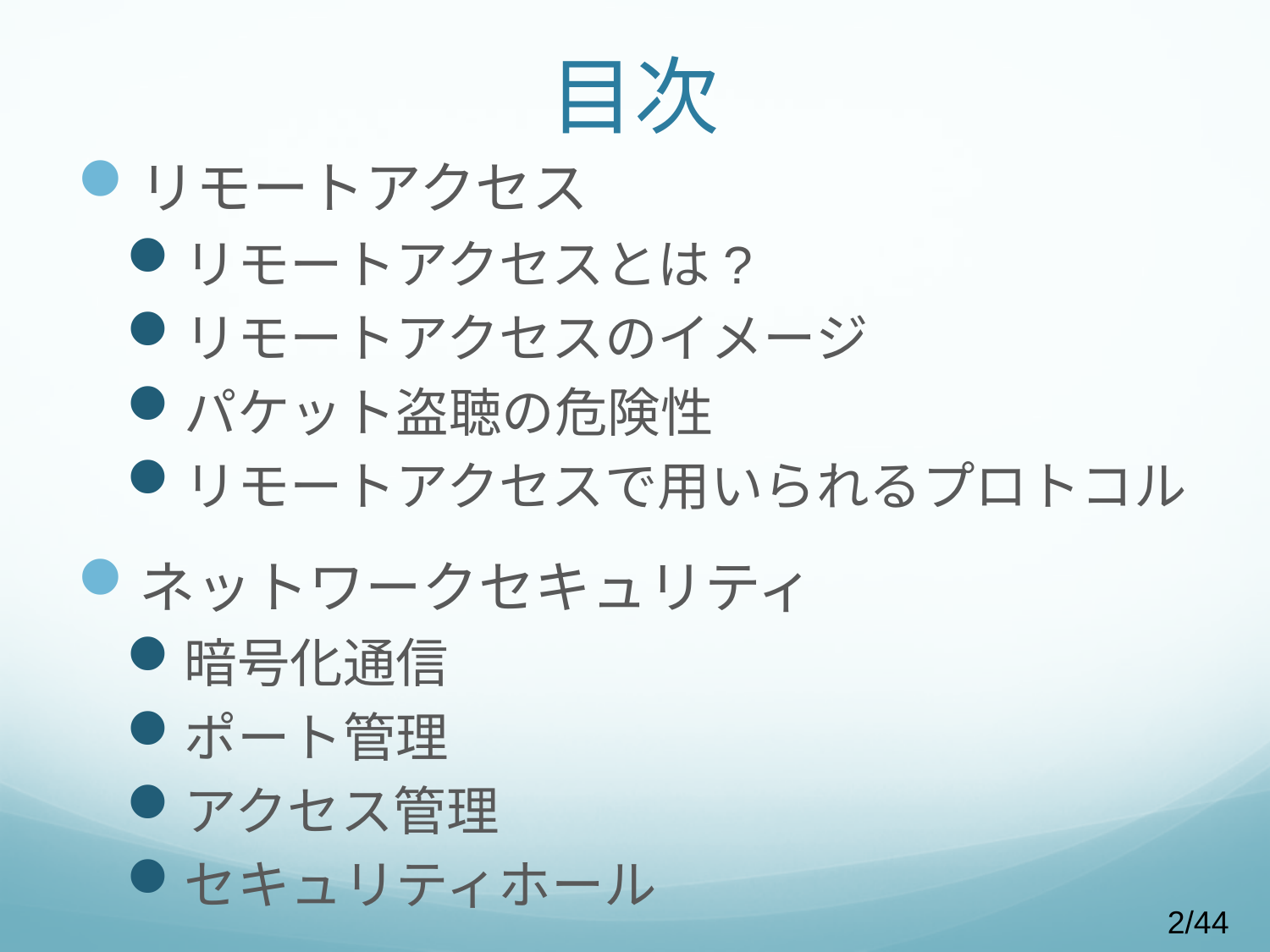

# 目次
リモートアクセス
リモートアクセスとは?
リモートアクセスのイメージ
パケット盗聴の危険性
リモートアクセスで用いられるプロトコル
ネットワークセキュリティ
暗号化通信
ポート管理
アクセス管理
セキュリティホール